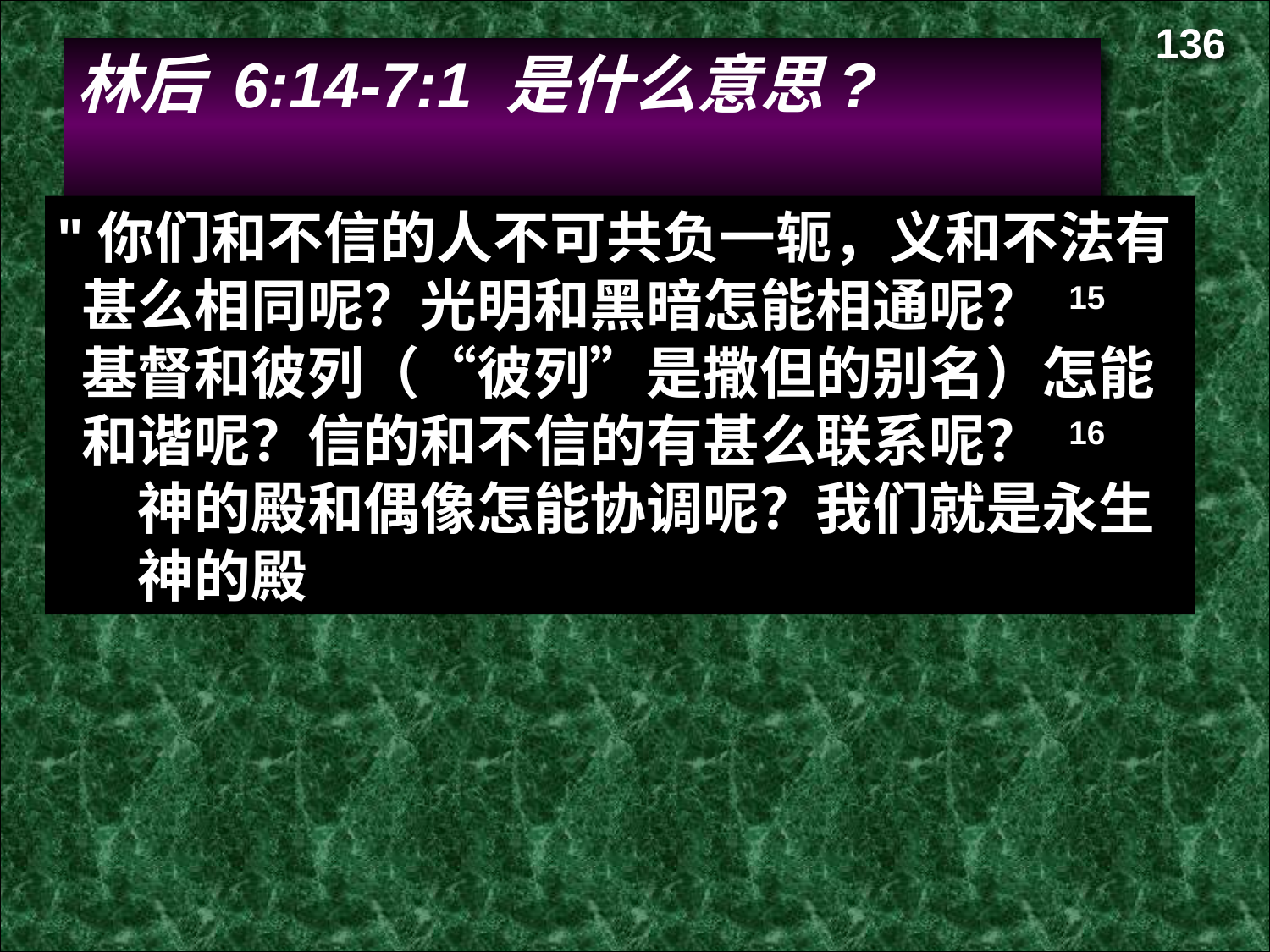

"
136
林后 6:14-7:1 是什么意思?
"你们和不信的人不可共负一轭，义和不法有甚么相同呢？光明和黑暗怎能相通呢？ 15 基督和彼列（“彼列”是撒但的别名）怎能和谐呢？信的和不信的有甚么联系呢？ 16 　神的殿和偶像怎能协调呢？我们就是永生　神的殿